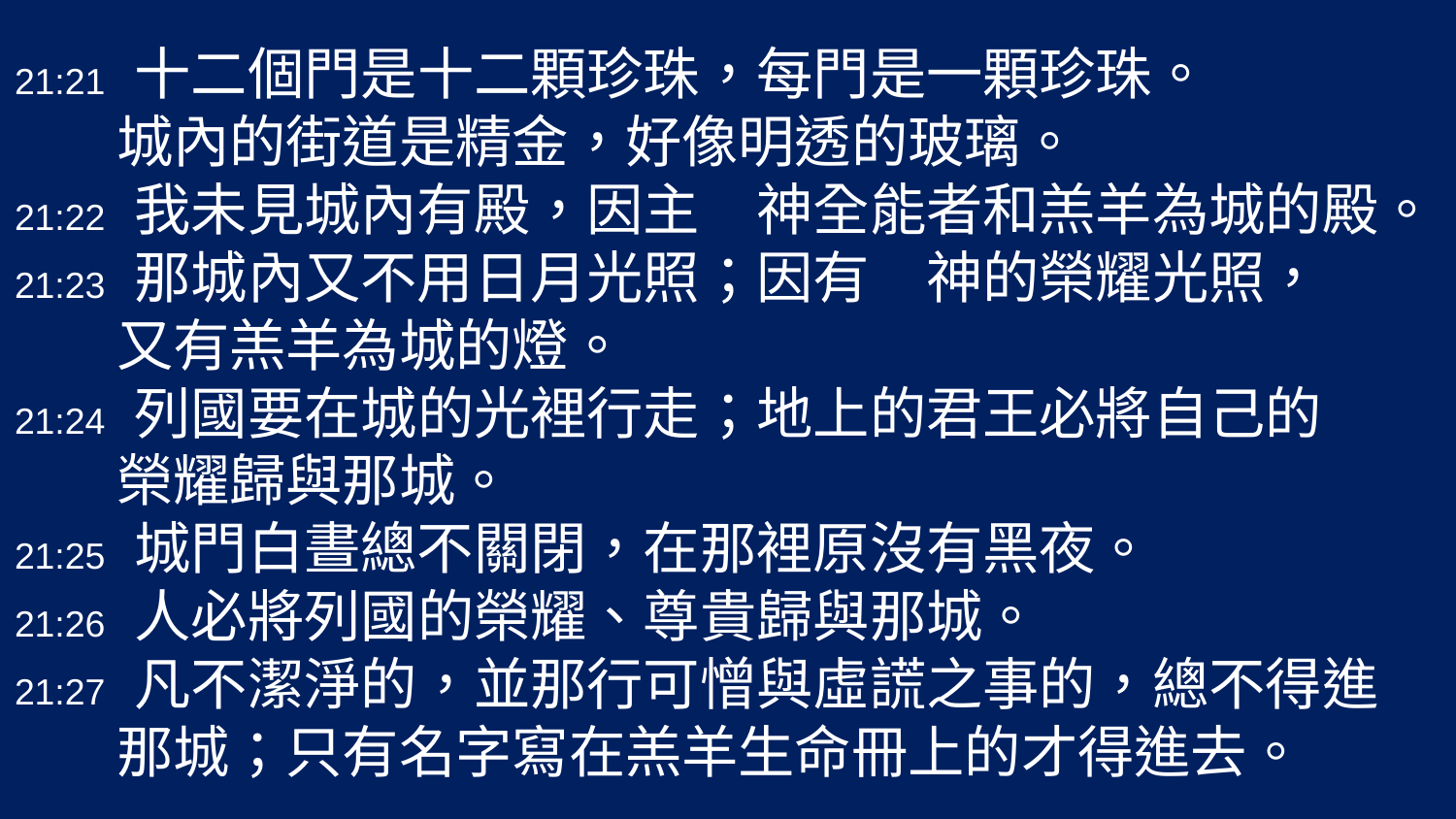

21:21 十二個門是十二顆珍珠，每門是一顆珍珠。
       城內的街道是精金，好像明透的玻璃。
21:22 我未見城內有殿，因主　神全能者和羔羊為城的殿。
21:23 那城內又不用日月光照；因有　神的榮耀光照，
       又有羔羊為城的燈。
21:24 列國要在城的光裡行走；地上的君王必將自己的
       榮耀歸與那城。
21:25 城門白晝總不關閉，在那裡原沒有黑夜。
21:26 人必將列國的榮耀、尊貴歸與那城。
21:27 凡不潔淨的，並那行可憎與虛謊之事的，總不得進
       那城；只有名字寫在羔羊生命冊上的才得進去。